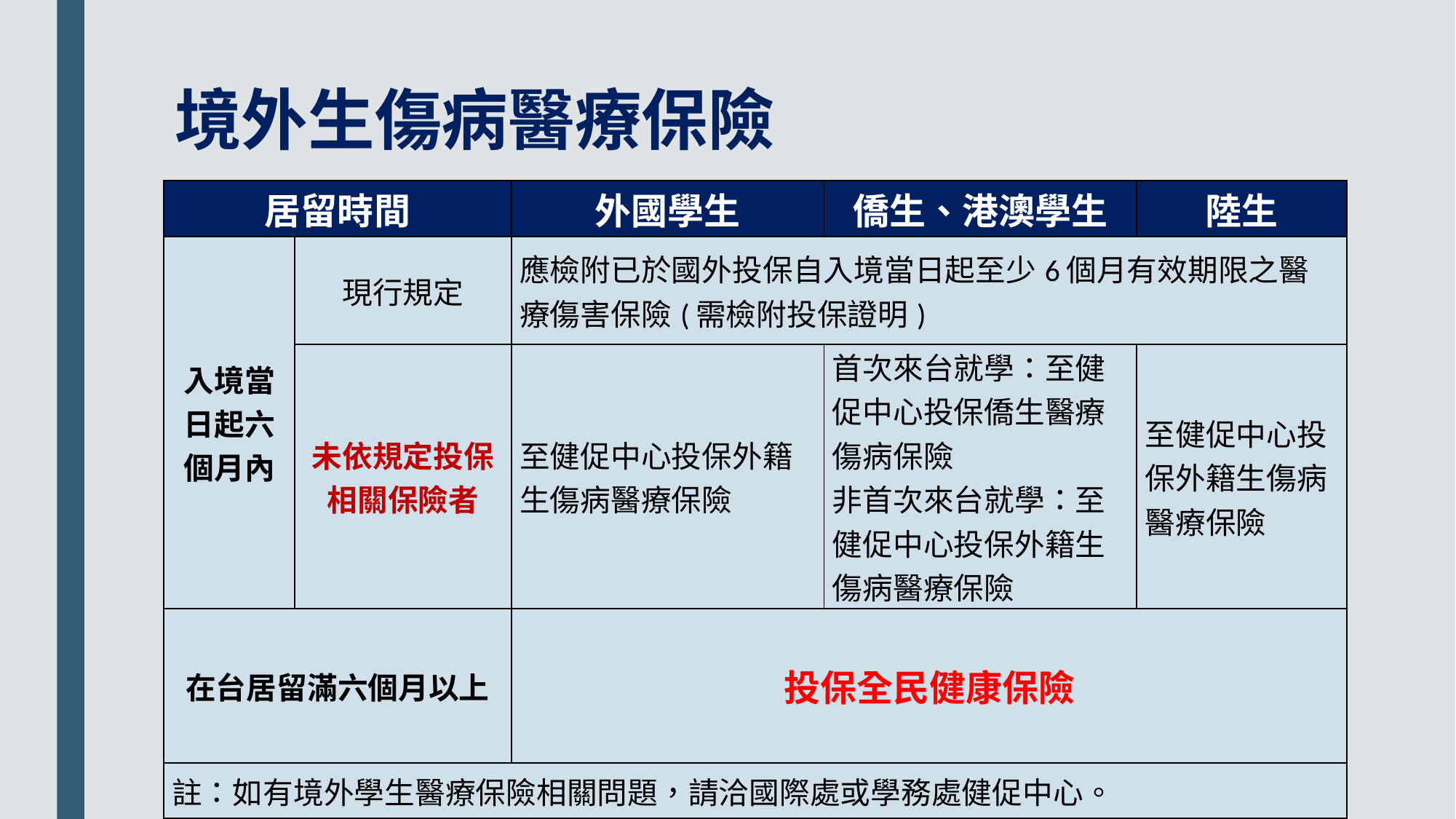

# 境外生傷病醫療保險
| 居留時間 |  | 外國學生 | 僑生、港澳學生 | 陸生 |
| --- | --- | --- | --- | --- |
| 入境當日起六個月內 | 現行規定 | 應檢附已於國外投保自入境當日起至少6個月有效期限之醫療傷害保險(需檢附投保證明) |  |  |
|  | 未依規定投保相關保險者 | 至健促中心投保外籍生傷病醫療保險 | 首次來台就學：至健促中心投保僑生醫療傷病保險 非首次來台就學：至健促中心投保外籍生傷病醫療保險 | 至健促中心投保外籍生傷病醫療保險 |
| 在台居留滿六個月以上 |  | 投保全民健康保險 |  |  |
| 註：如有境外學生醫療保險相關問題，請洽國際處或學務處健促中心。 |  |  |  |  |
10